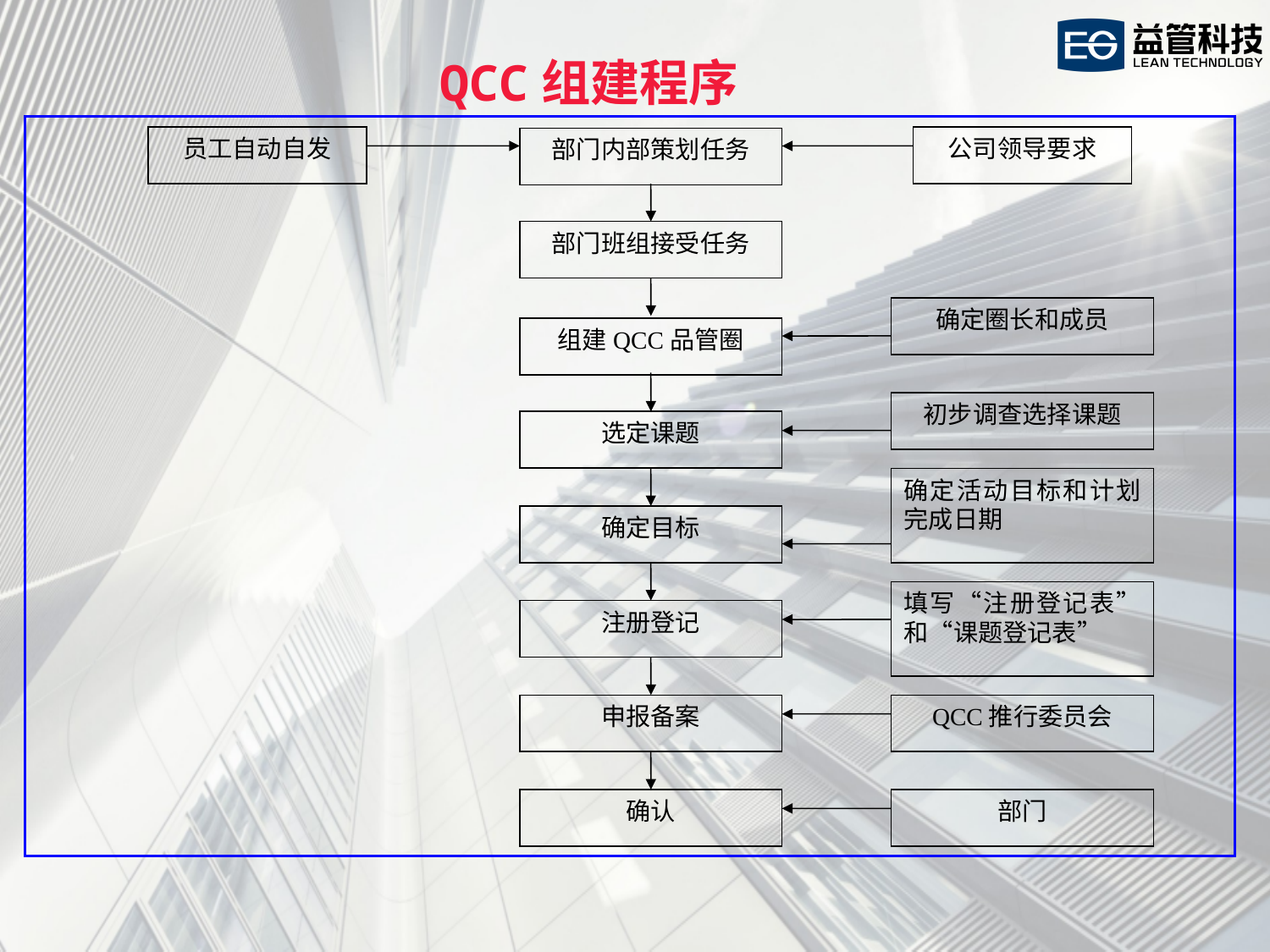

QCC组建程序

员工自动自发
公司领导要求
部门内部策划任务

部门班组接受任务

确定圈长和成员
组建QCC品管圈

初步调查选择课题
选定课题

确定活动目标和计划完成日期
确定目标

填写“注册登记表”和“课题登记表”
注册登记

申报备案
QCC推行委员会

确认
部门